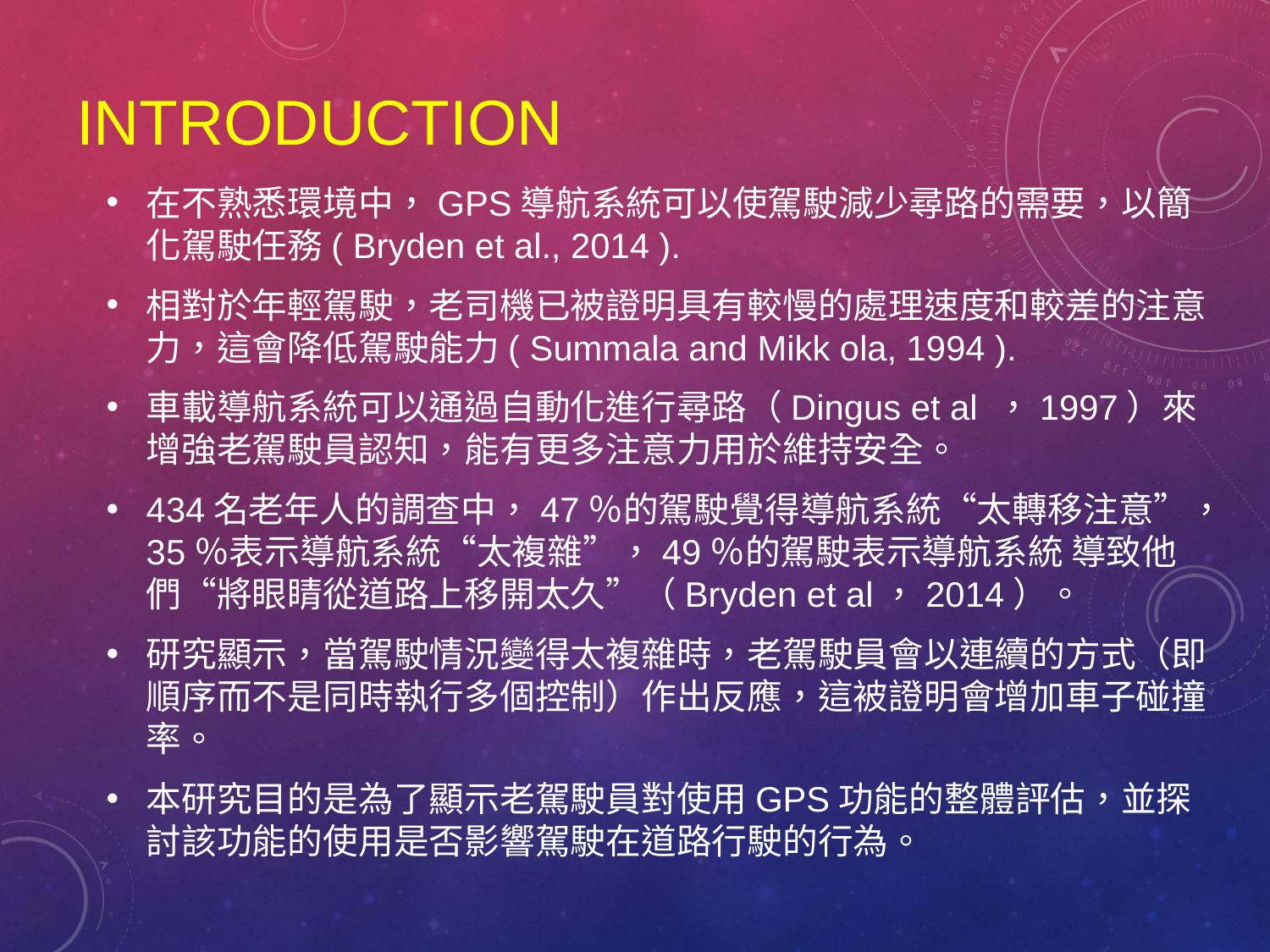

# Introduction
在不熟悉環境中，GPS導航系統可以使駕駛減少尋路的需要，以簡化駕駛任務( Bryden et al., 2014 ).
相對於年輕駕駛，老司機已被證明具有較慢的處理速度和較差的注意力，這會降低駕駛能力( Summala and Mikk ola, 1994 ).
車載導航系統可以通過自動化進行尋路（Dingus et al ，1997）來增強老駕駛員認知，能有更多注意力用於維持安全。
434名老年人的調查中，47％的駕駛覺得導航系統“太轉移注意”，35％表示導航系統“太複雜”，49％的駕駛表示導航系統 導致他們“將眼睛從道路上移開太久”（Bryden et al，2014）。
研究顯示，當駕駛情況變得太複雜時，老駕駛員會以連續的方式（即順序而不是同時執行多個控制）作出反應，這被證明會增加車子碰撞率。
本研究目的是為了顯示老駕駛員對使用GPS功能的整體評估，並探討該功能的使用是否影響駕駛在道路行駛的行為。